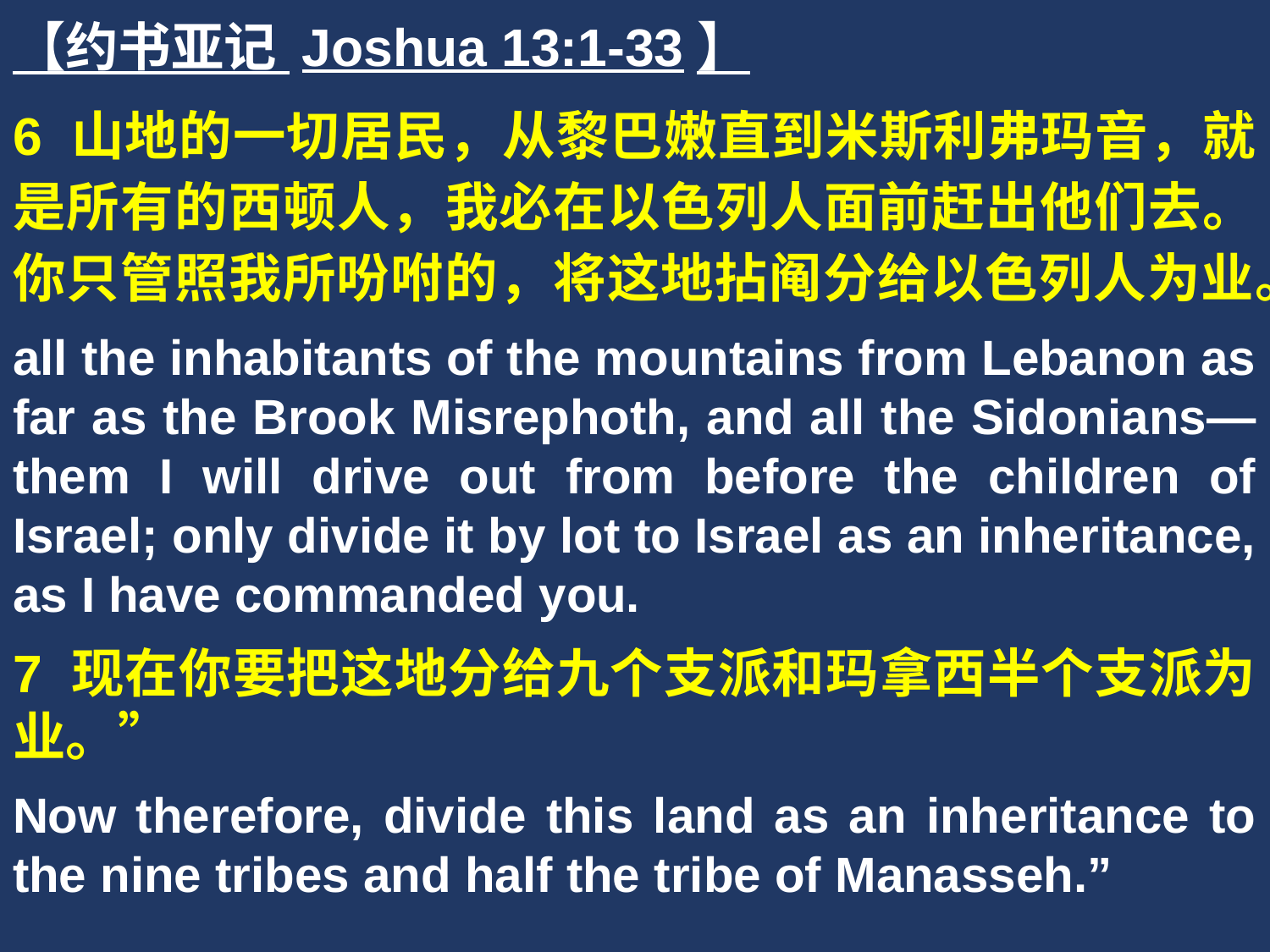

【约书亚记 Joshua 13:1-33】
6 山地的一切居民，从黎巴嫩直到米斯利弗玛音，就是所有的西顿人，我必在以色列人面前赶出他们去。你只管照我所吩咐的，将这地拈阄分给以色列人为业。
all the inhabitants of the mountains from Lebanon as far as the Brook Misrephoth, and all the Sidonians—them I will drive out from before the children of Israel; only divide it by lot to Israel as an inheritance, as I have commanded you.
7 现在你要把这地分给九个支派和玛拿西半个支派为业。”
Now therefore, divide this land as an inheritance to the nine tribes and half the tribe of Manasseh.”